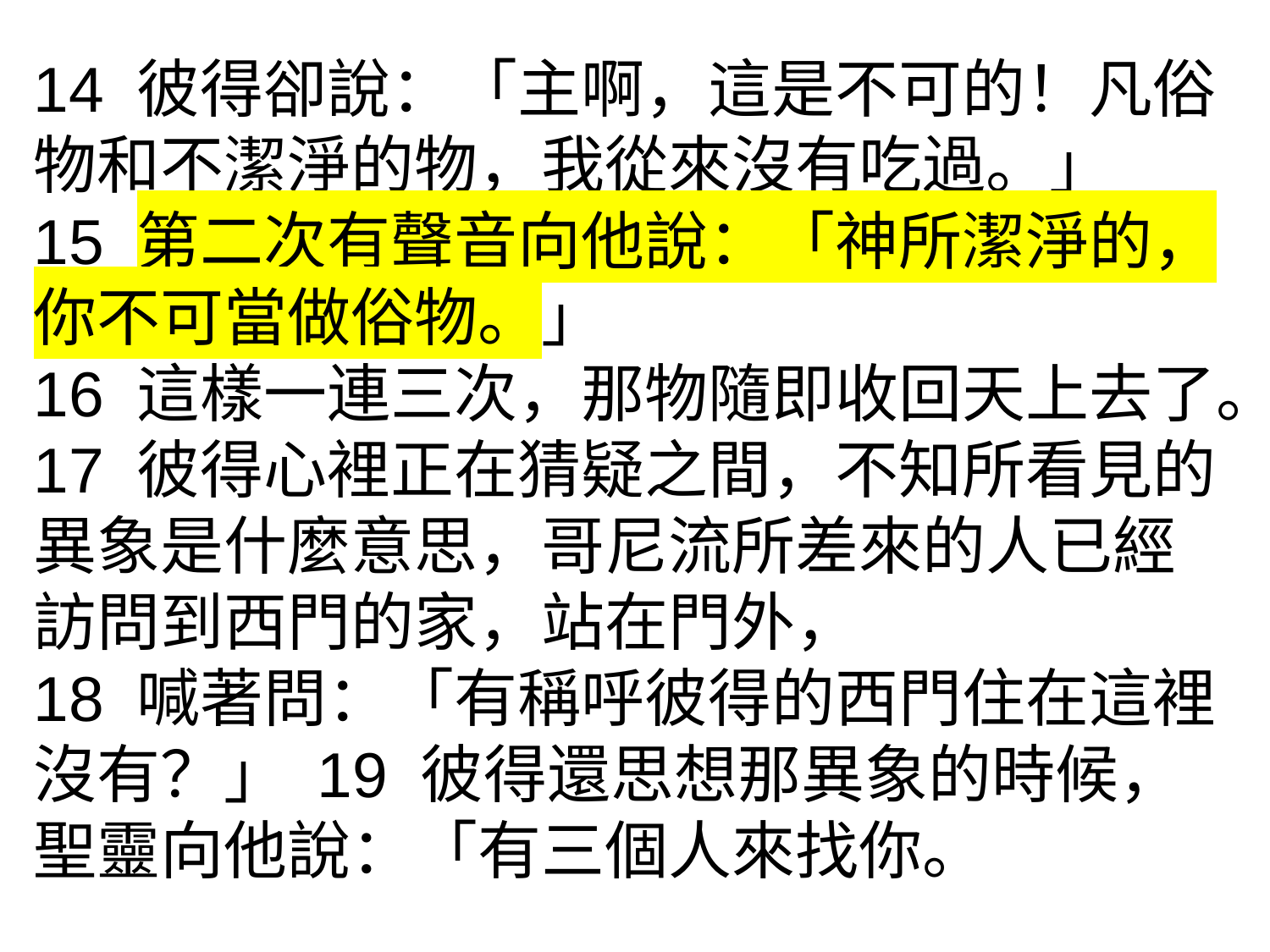

14 彼得卻說：「主啊，這是不可的！凡俗物和不潔淨的物，我從來沒有吃過。」
15 第二次有聲音向他說：「神所潔淨的，你不可當做俗物。」
16 這樣一連三次，那物隨即收回天上去了。
17 彼得心裡正在猜疑之間，不知所看見的異象是什麼意思，哥尼流所差來的人已經訪問到西門的家，站在門外，
18 喊著問：「有稱呼彼得的西門住在這裡沒有？」 19 彼得還思想那異象的時候，聖靈向他說：「有三個人來找你。